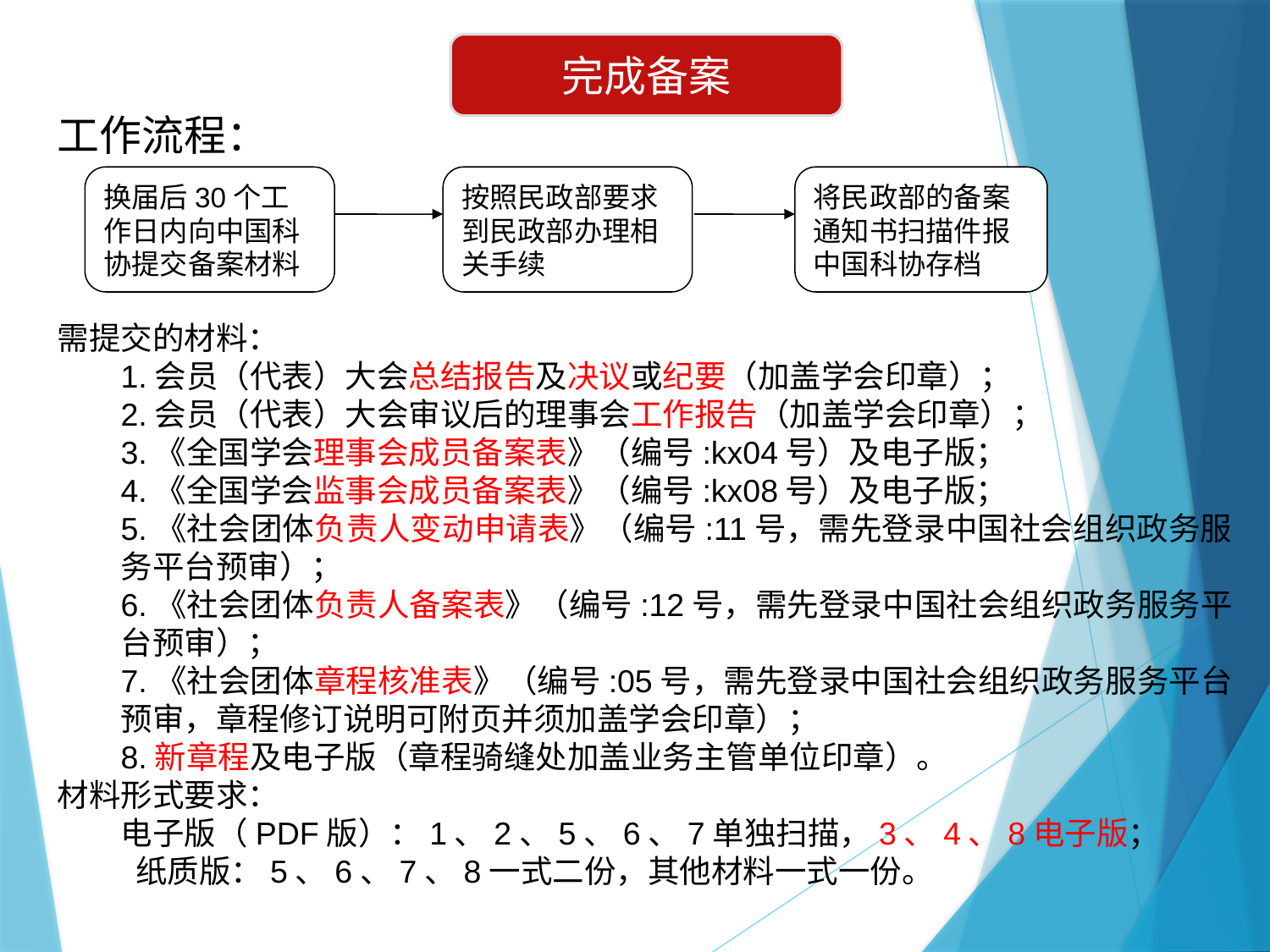

完成备案

工作流程：
换届后30个工作日内向中国科协提交备案材料
按照民政部要求到民政部办理相关手续
将民政部的备案通知书扫描件报中国科协存档

需提交的材料：
1.会员（代表）大会总结报告及决议或纪要（加盖学会印章）；
2.会员（代表）大会审议后的理事会工作报告（加盖学会印章）；
3.《全国学会理事会成员备案表》（编号:kx04号）及电子版；
4.《全国学会监事会成员备案表》（编号:kx08号）及电子版；
5.《社会团体负责人变动申请表》（编号:11号，需先登录中国社会组织政务服务平台预审）；
6.《社会团体负责人备案表》（编号:12号，需先登录中国社会组织政务服务平台预审）；
7.《社会团体章程核准表》（编号:05号，需先登录中国社会组织政务服务平台预审，章程修订说明可附页并须加盖学会印章）；
8.新章程及电子版（章程骑缝处加盖业务主管单位印章）。
材料形式要求：
电子版（PDF版）：1、2、5、6、7单独扫描，3、4、8电子版；
 纸质版：5、6、7、8一式二份，其他材料一式一份。